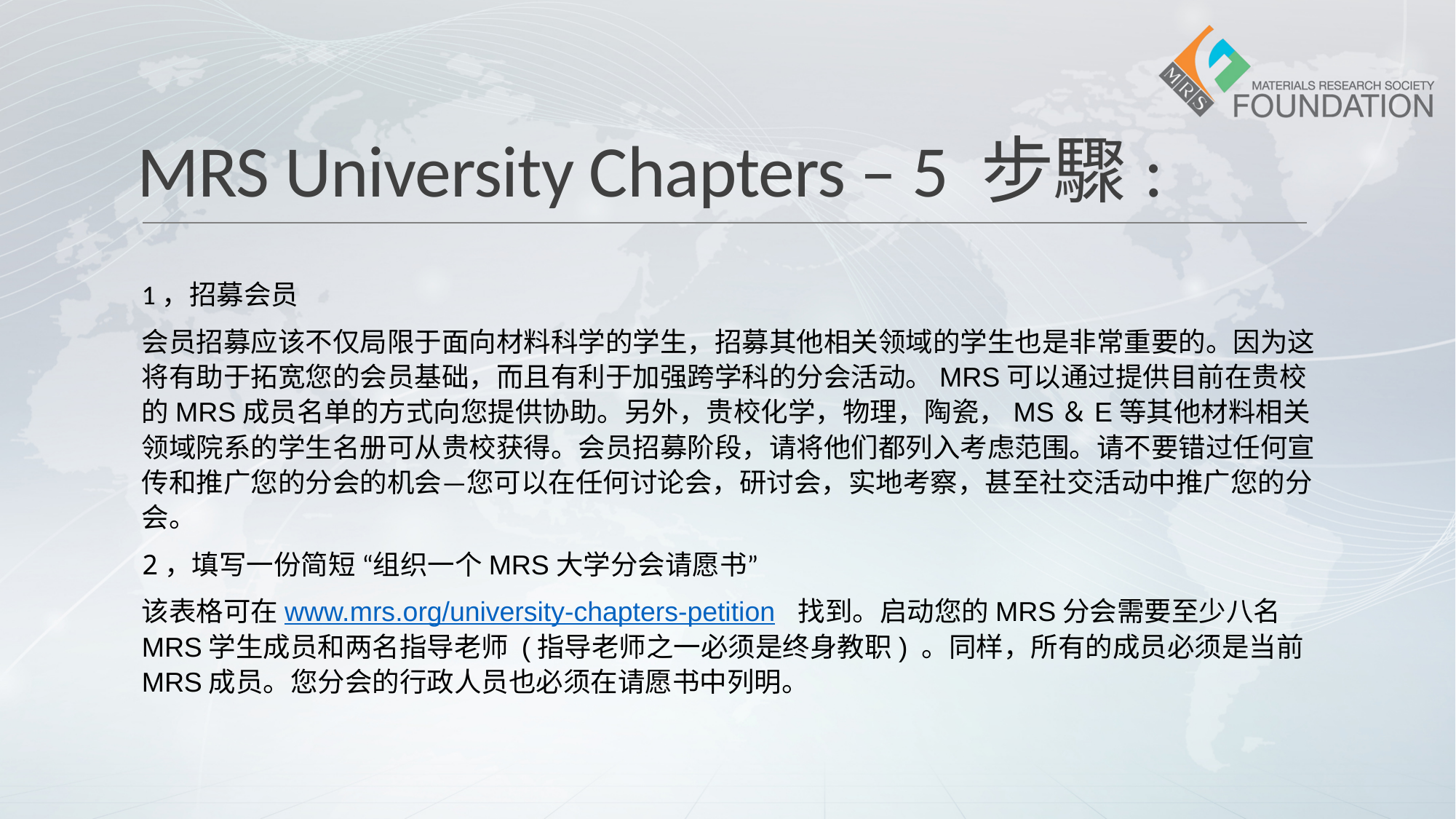

# MRS University Chapters – 5 步驟:
1，招募会员
会员招募应该不仅局限于面向材料科学的学生，招募其他相关领域的学生也是非常重要的。因为这将有助于拓宽您的会员基础，而且有利于加强跨学科的分会活动。MRS可以通过提供目前在贵校的MRS成员名单的方式向您提供协助。另外，贵校化学，物理，陶瓷，MS＆E等其他材料相关领域院系的学生名册可从贵校获得。会员招募阶段，请将他们都列入考虑范围。请不要错过任何宣传和推广您的分会的机会—您可以在任何讨论会，研讨会，实地考察，甚至社交活动中推广您的分会。
2，填写一份简短 “组织一个MRS大学分会请愿书”
该表格可在www.mrs.org/university-chapters-petition 找到。启动您的MRS分会需要至少八名MRS学生成员和两名指导老师 (指导老师之一必须是终身教职) 。同样，所有的成员必须是当前MRS成员。您分会的行政人员也必须在请愿书中列明。